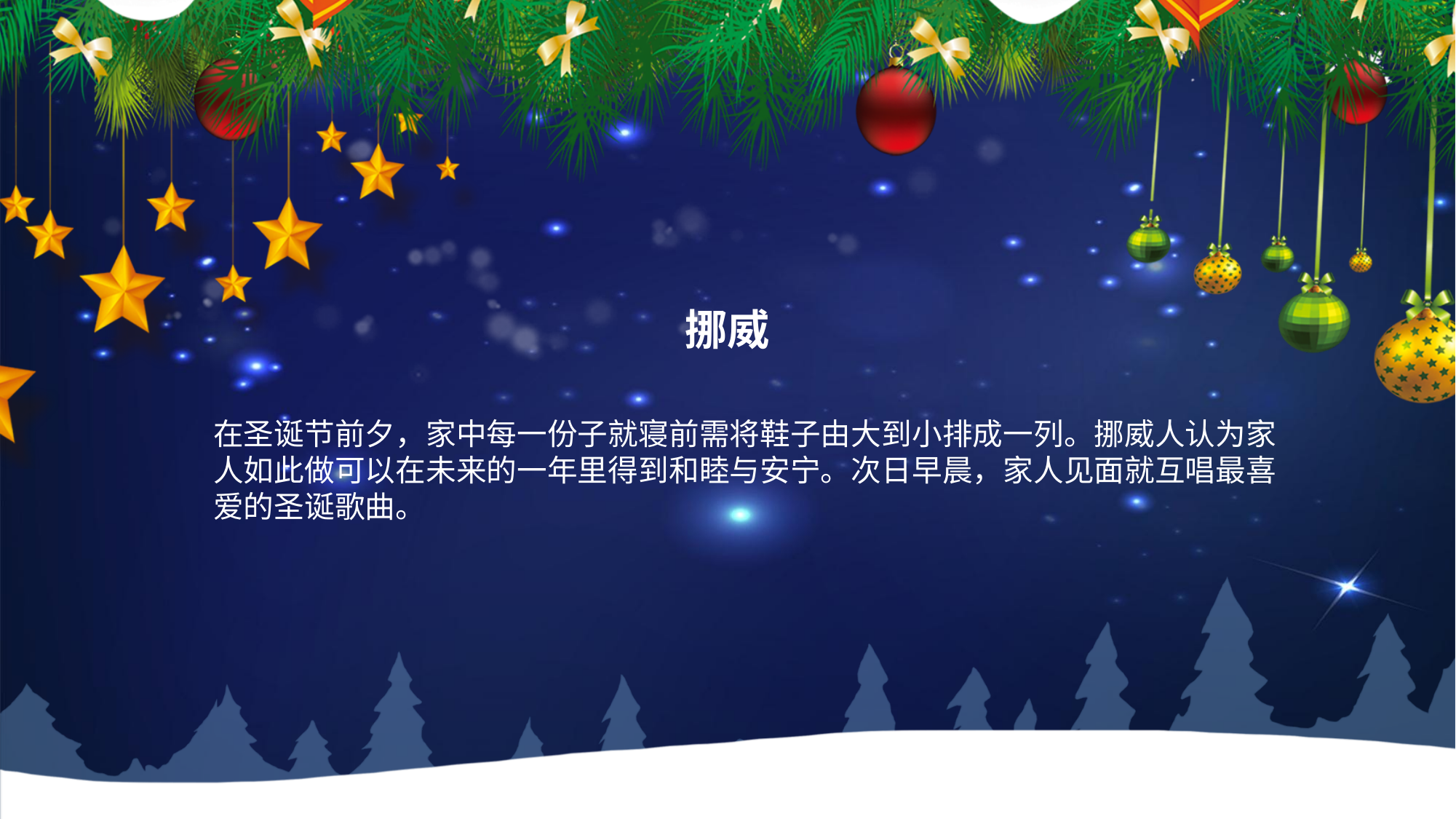

挪威
在圣诞节前夕，家中每一份子就寝前需将鞋子由大到小排成一列。挪威人认为家人如此做可以在未来的一年里得到和睦与安宁。次日早晨，家人见面就互唱最喜爱的圣诞歌曲。